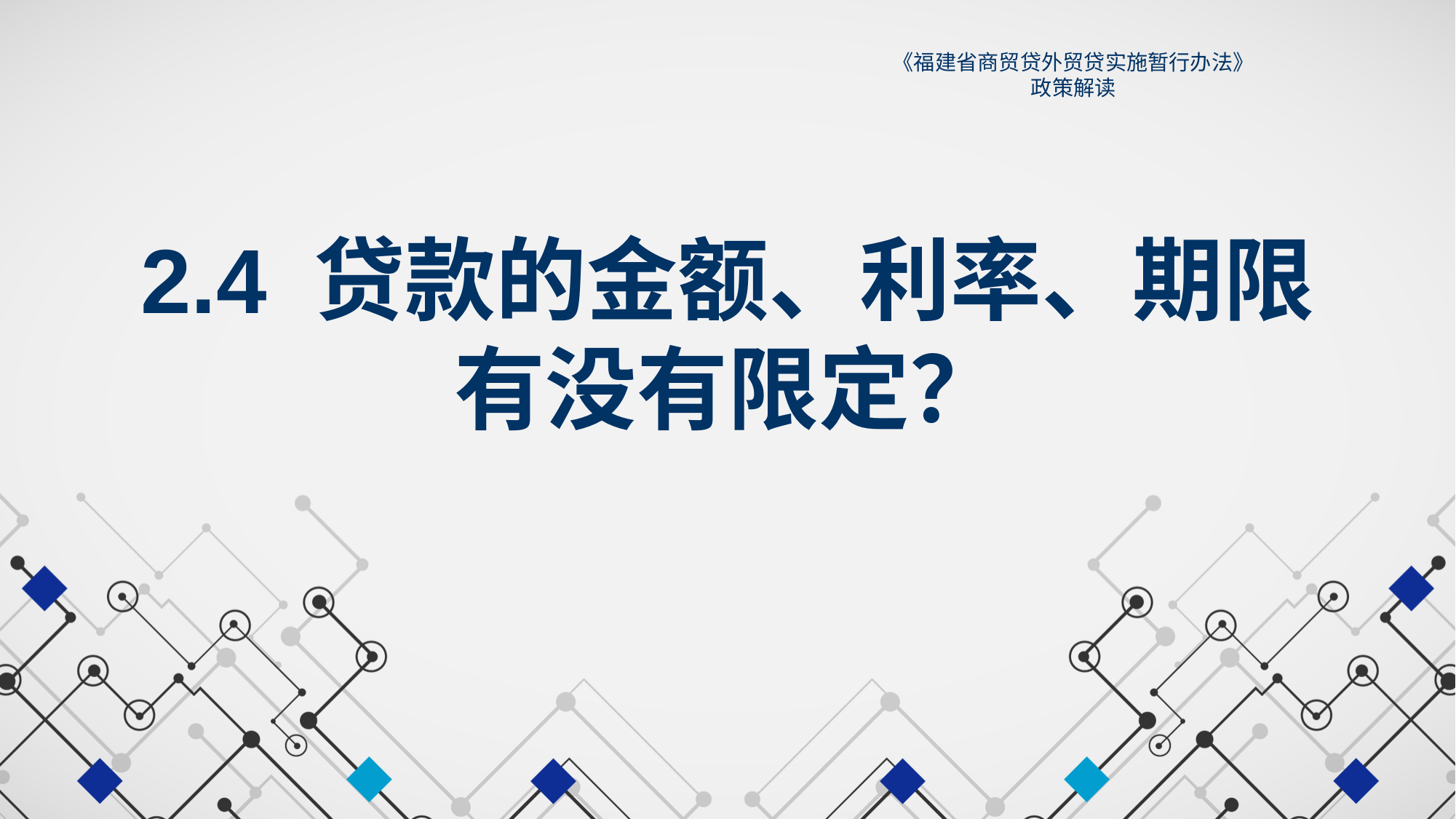

《福建省商贸贷外贸贷实施暂行办法》
政策解读
2.4 贷款的金额、利率、期限
有没有限定？